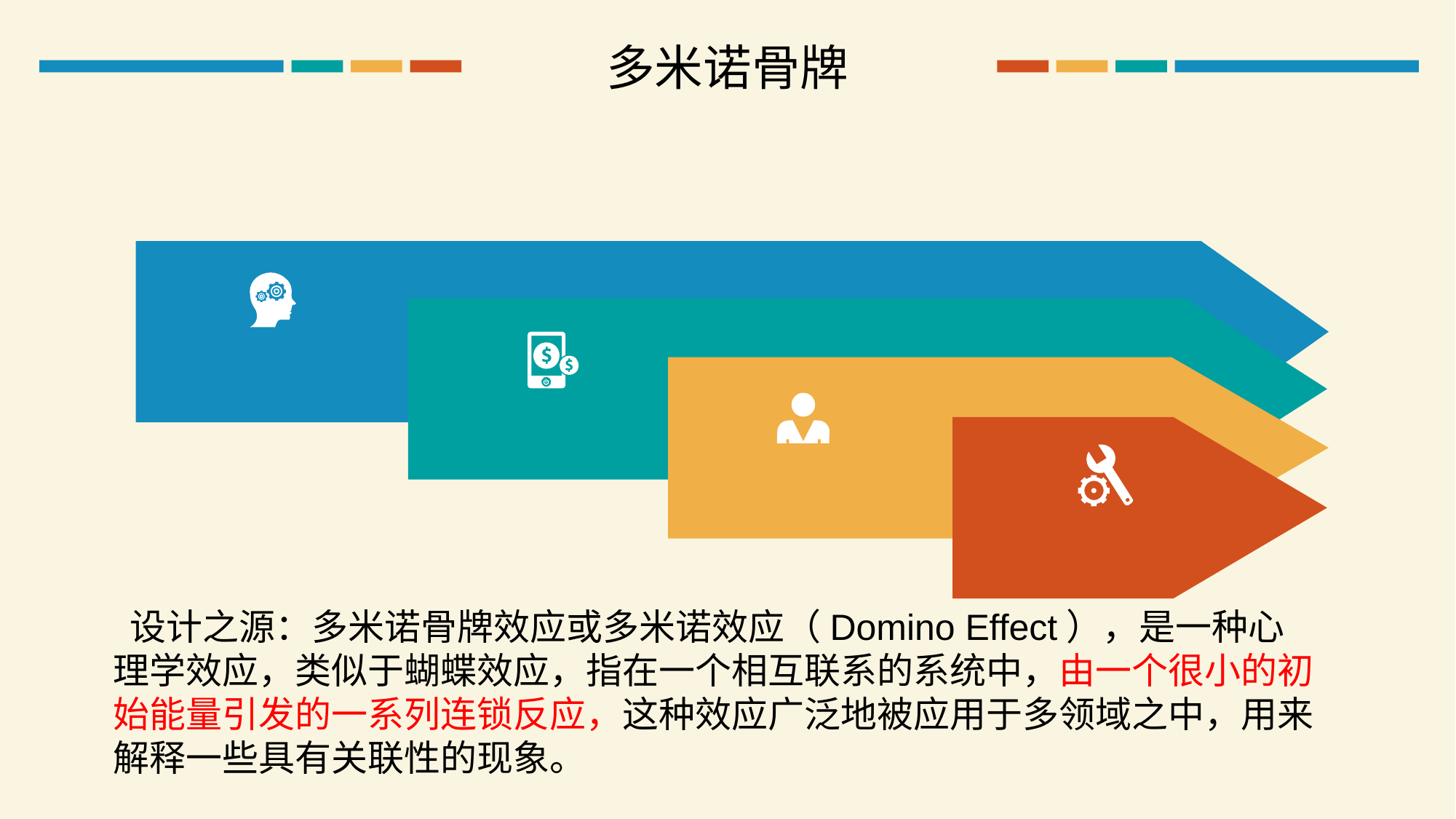

多米诺骨牌

 设计之源：多米诺骨牌效应或多米诺效应（Domino Effect），是一种心理学效应，类似于蝴蝶效应，指在一个相互联系的系统中，由一个很小的初始能量引发的一系列连锁反应，这种效应广泛地被应用于多领域之中，用来解释一些具有关联性的现象。